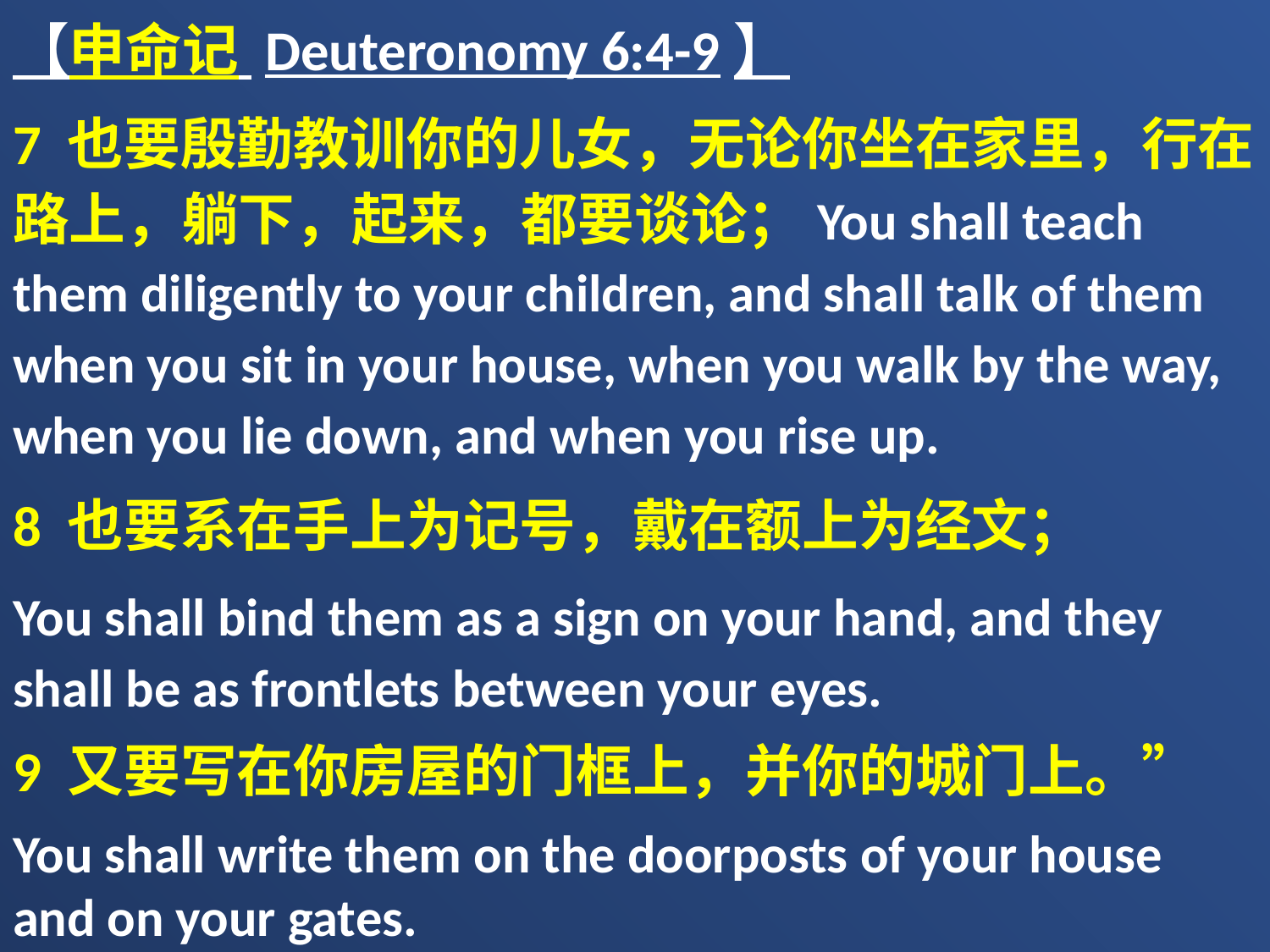

【申命记 Deuteronomy 6:4-9】
7 也要殷勤教训你的儿女，无论你坐在家里，行在路上，躺下，起来，都要谈论；You shall teach them diligently to your children, and shall talk of them when you sit in your house, when you walk by the way, when you lie down, and when you rise up.
8 也要系在手上为记号，戴在额上为经文；
You shall bind them as a sign on your hand, and they shall be as frontlets between your eyes.
9 又要写在你房屋的门框上，并你的城门上。”
You shall write them on the doorposts of your house and on your gates.